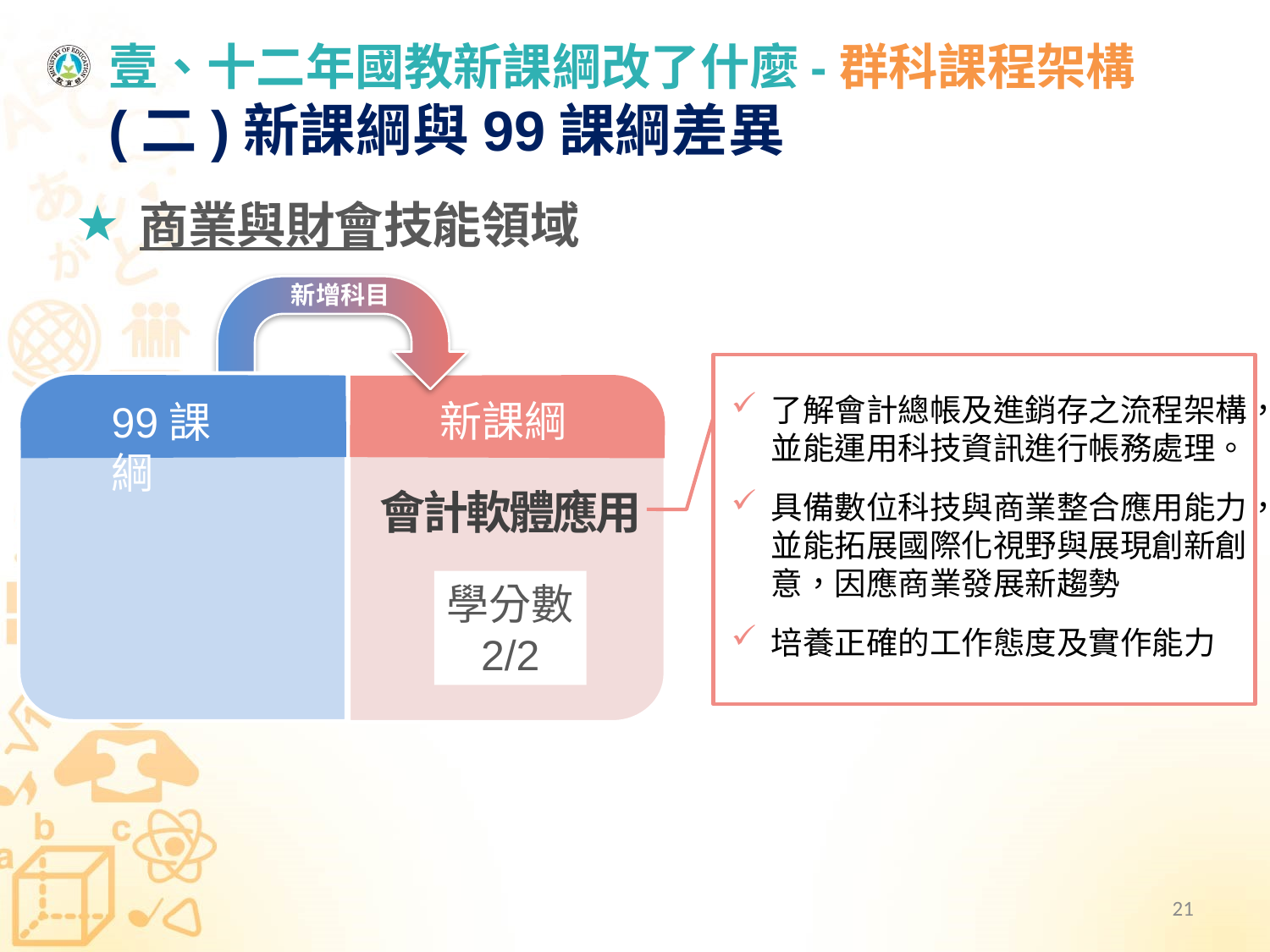

# 壹、十二年國教新課綱改了什麼-群科課程架構 (二)新課綱與99課綱差異
商業與財會技能領域
新增科目

了解會計總帳及進銷存之流程架構，並能運用科技資訊進行帳務處理。
具備數位科技與商業整合應用能力，並能拓展國際化視野與展現創新創意，因應商業發展新趨勢
培養正確的工作態度及實作能力

99課綱

會計軟體應用

新課綱
學分數
2/2
21